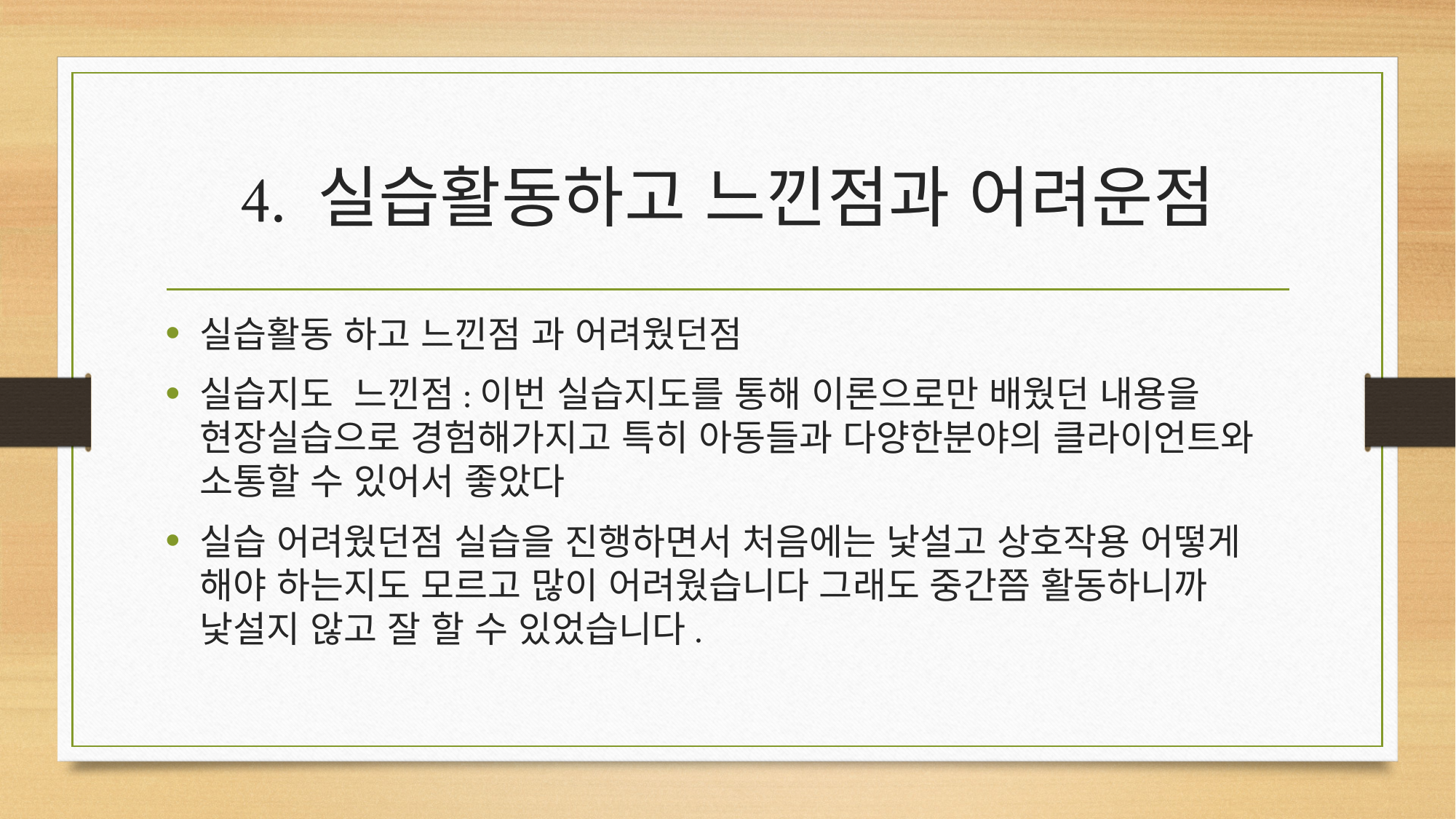

# 4. 실습활동하고 느낀점과 어려운점
실습활동 하고 느낀점 과 어려웠던점
실습지도  느낀점:이번 실습지도를 통해 이론으로만 배웠던 내용을 현장실습으로 경험해가지고 특히 아동들과 다양한분야의 클라이언트와 소통할 수 있어서 좋았다
실습 어려웠던점 실습을 진행하면서 처음에는 낯설고 상호작용 어떻게 해야 하는지도 모르고 많이 어려웠습니다 그래도 중간쯤 활동하니까 낯설지 않고 잘 할 수 있었습니다.